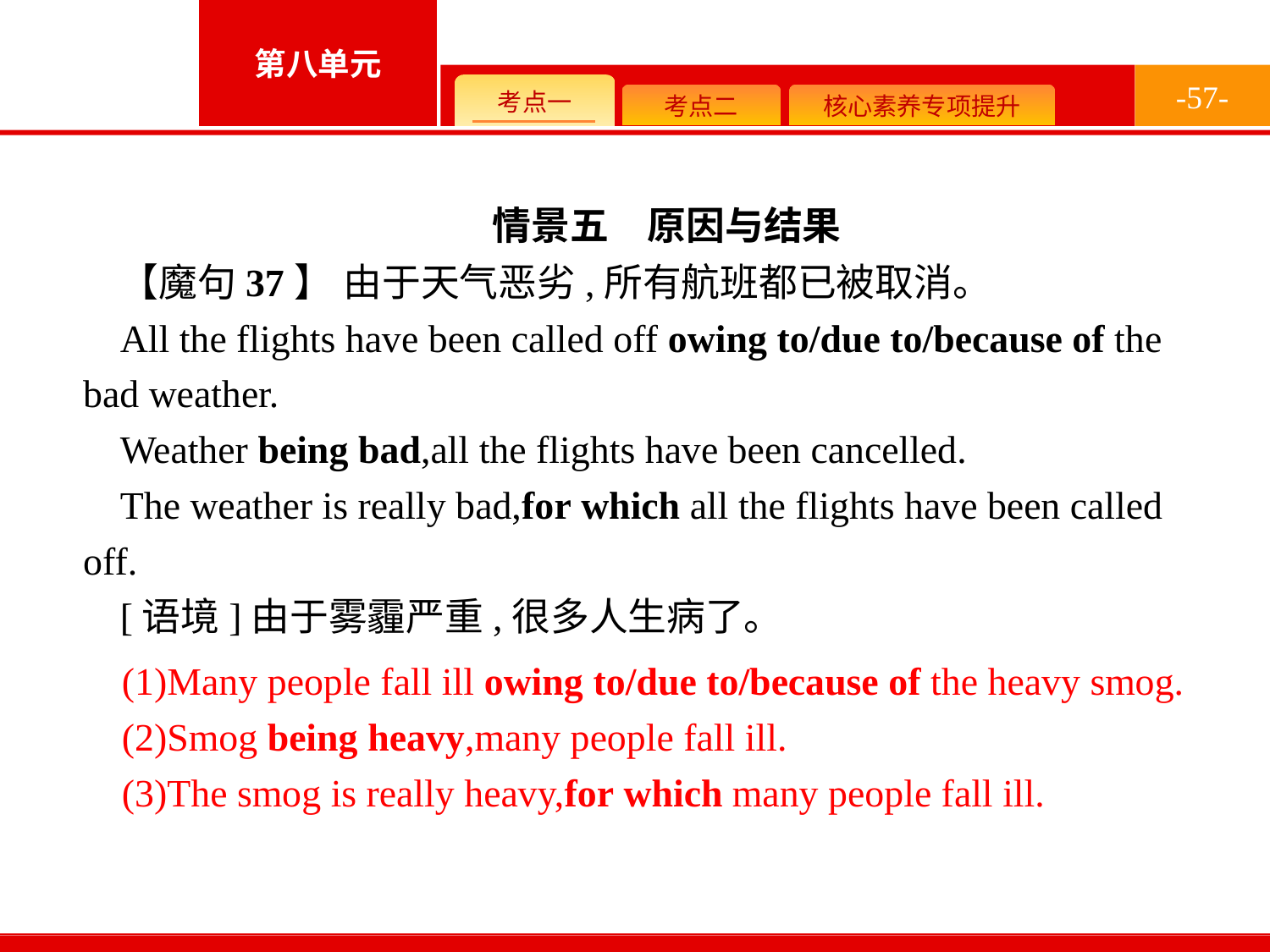

-57-
情景五　原因与结果
【魔句37】 由于天气恶劣,所有航班都已被取消。
All the flights have been called off owing to/due to/because of the bad weather.
Weather being bad,all the flights have been cancelled.
The weather is really bad,for which all the flights have been called off.
[语境]由于雾霾严重,很多人生病了。
(1)Many people fall ill owing to/due to/because of the heavy smog.
(2)Smog being heavy,many people fall ill.
(3)The smog is really heavy,for which many people fall ill.